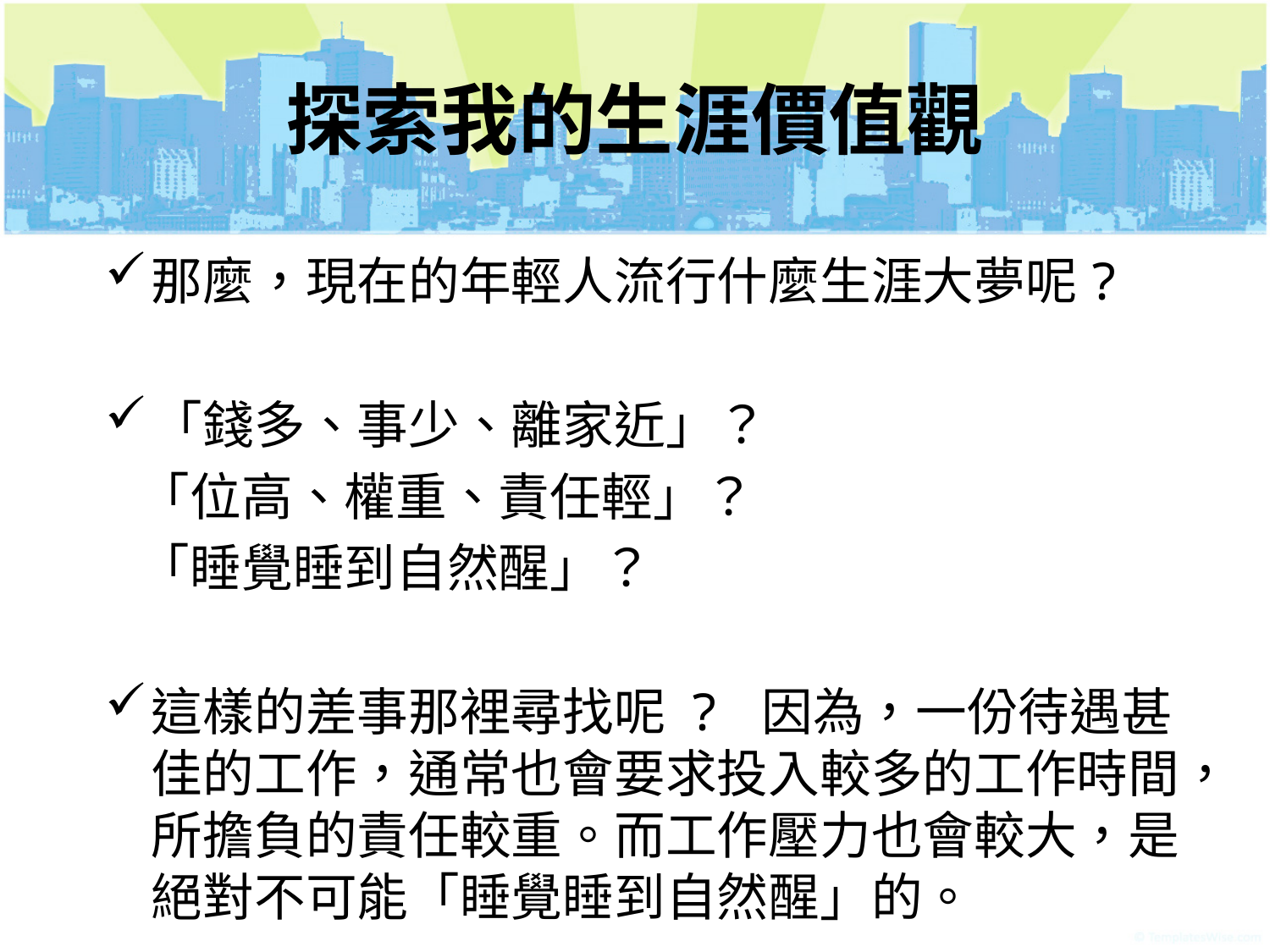

# 探索我的生涯價值觀
那麼，現在的年輕人流行什麼生涯大夢呢?

「錢多、事少、離家近」？
  「位高、權重、責任輕」？
  「睡覺睡到自然醒」？

這樣的差事那裡尋找呢 ? 因為，一份待遇甚佳的工作，通常也會要求投入較多的工作時間，所擔負的責任較重。而工作壓力也會較大，是絕對不可能「睡覺睡到自然醒」的。